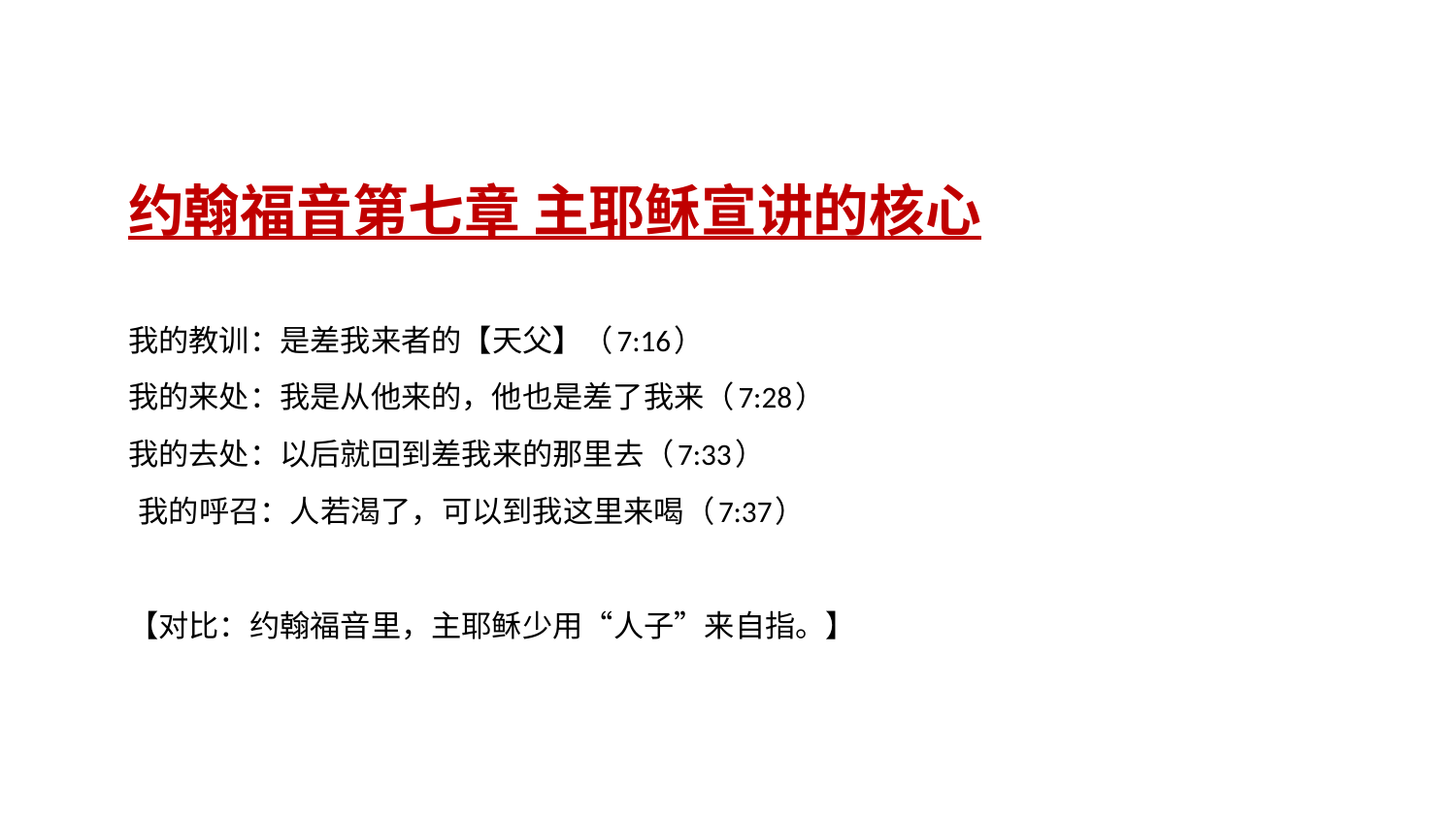

约翰福音第七章 主耶稣宣讲的核心

我的教训：是差我来者的【天父】（7:16）
我的来处：我是从他来的，他也是差了我来（7:28）
我的去处：以后就回到差我来的那里去（7:33）
 我的呼召：人若渴了，可以到我这里来喝（7:37）

【对比：约翰福音里，主耶稣少用“人子”来自指。】